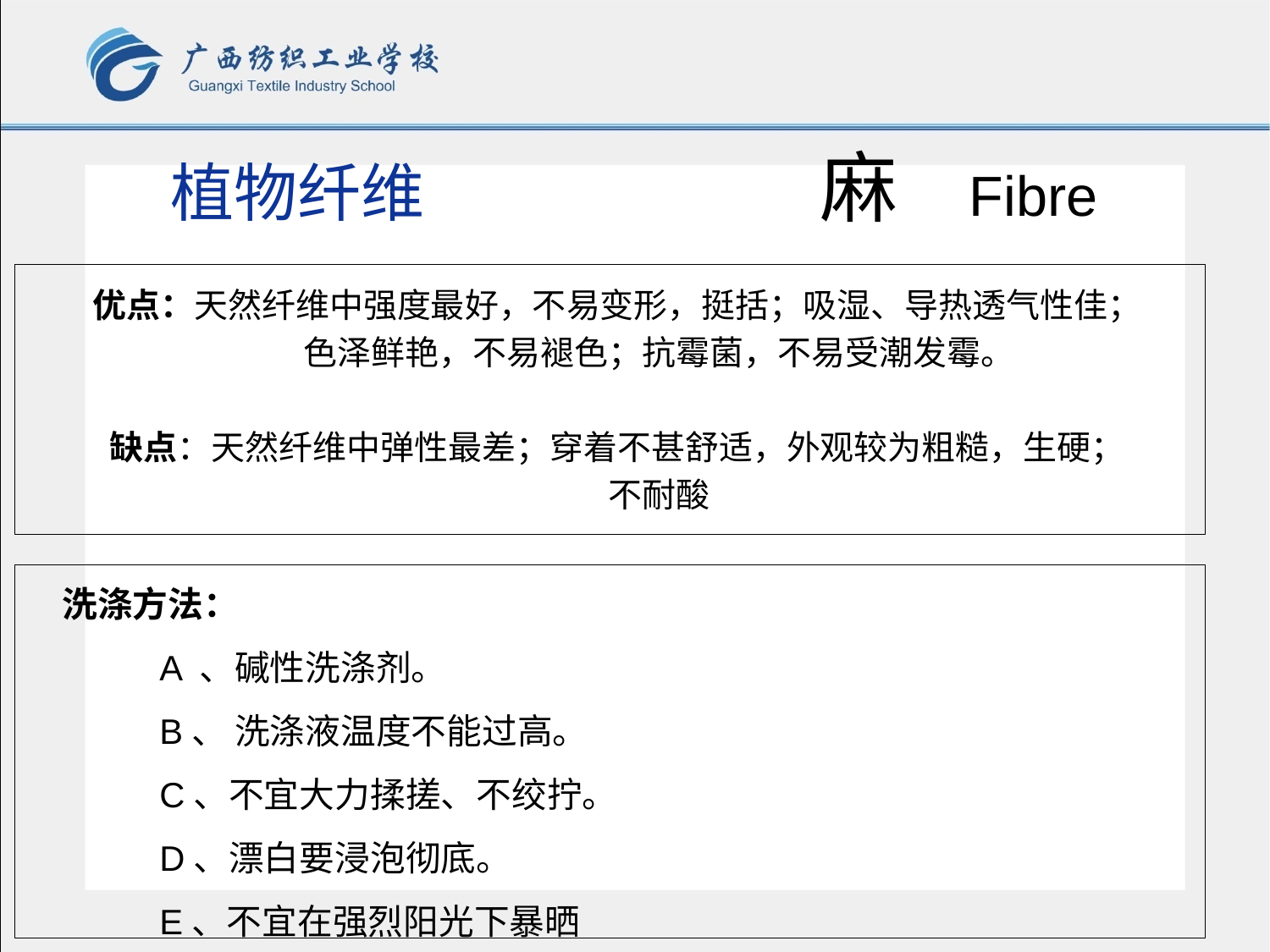

# 植物纤维                       麻   Fibre

 优点：天然纤维中强度最好，不易变形，挺括；吸湿、导热透气性佳；
            色泽鲜艳，不易褪色；抗霉菌，不易受潮发霉。

 缺点：天然纤维中弹性最差；穿着不甚舒适，外观较为粗糙，生硬；
            不耐酸

洗涤方法：
          A 、碱性洗涤剂。
          B、 洗涤液温度不能过高。
          C、不宜大力揉搓、不绞拧。
          D、漂白要浸泡彻底。
          E、不宜在强烈阳光下暴晒